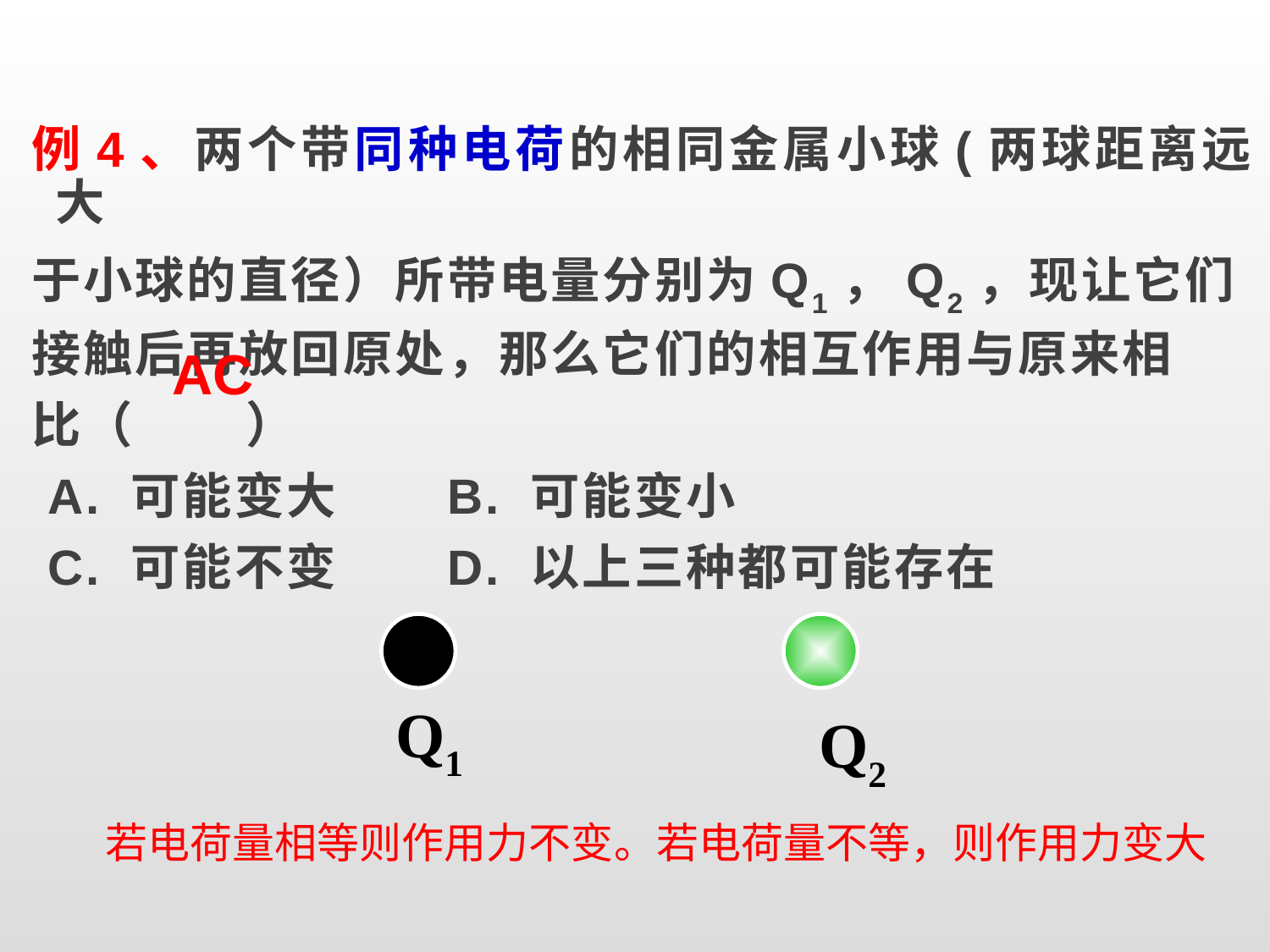

例4、两个带同种电荷的相同金属小球(两球距离远大
于小球的直径）所带电量分别为Q1，Q2，现让它们
接触后再放回原处，那么它们的相互作用与原来相
比（        ）
 A. 可能变大       B. 可能变小
 C. 可能不变       D. 以上三种都可能存在

AC

Q1
Q2

若电荷量相等则作用力不变。若电荷量不等，则作用力变大